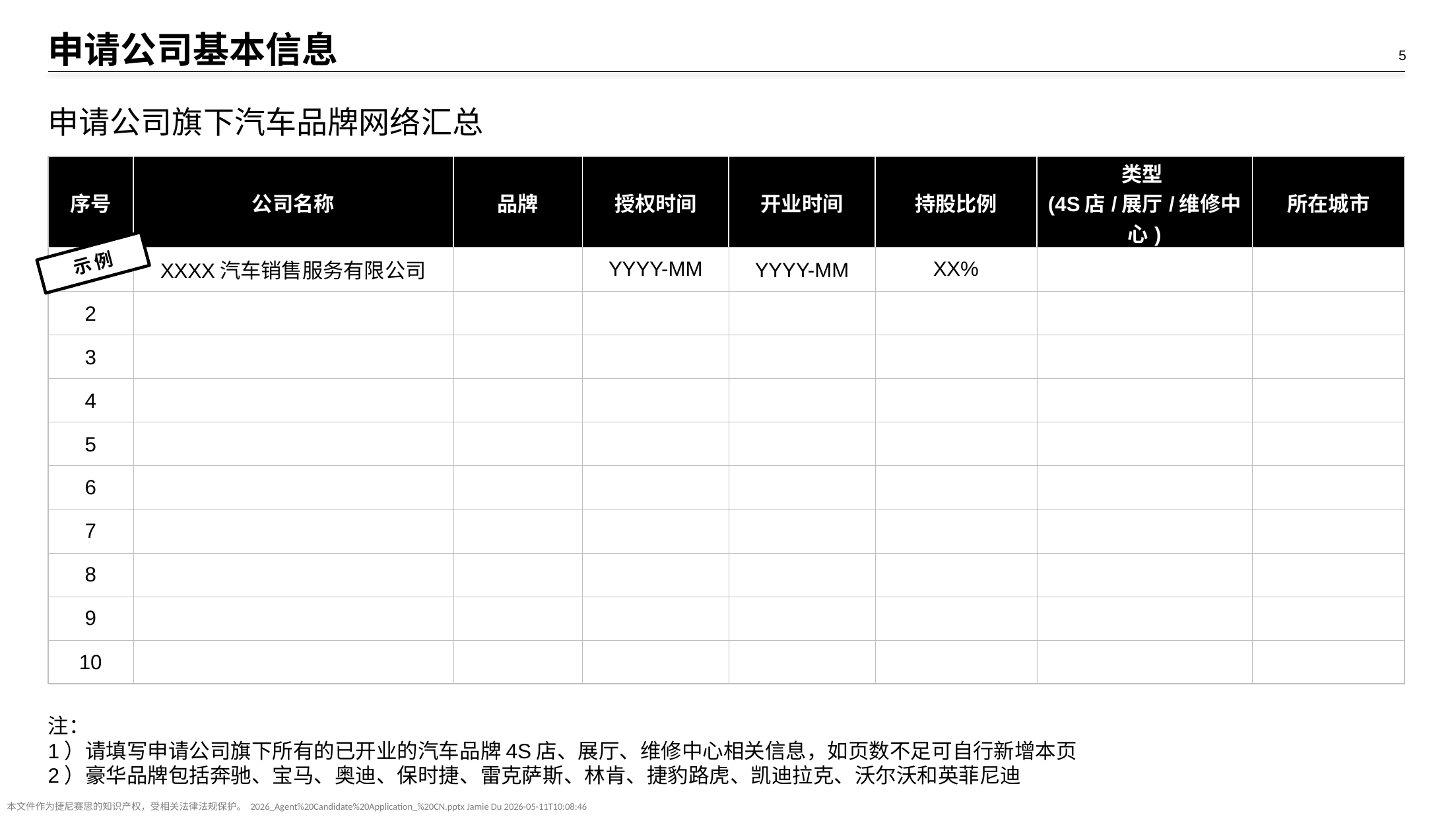

# 申请公司基本信息
申请公司旗下汽车品牌网络汇总
| 序号 | 公司名称 | 品牌 | 授权时间 | 开业时间 | 持股比例 | 类型 (4S店/展厅/维修中心) | 所在城市 |
| --- | --- | --- | --- | --- | --- | --- | --- |
| 1 | XXXX汽车销售服务有限公司 |  | YYYY-MM | YYYY-MM | XX% |  |  |
| 2 |  |  |  |  |  |  |  |
| 3 |  |  |  |  |  |  |  |
| 4 |  |  |  |  |  |  |  |
| 5 |  |  |  |  |  |  |  |
| 6 |  |  |  |  |  |  |  |
| 7 |  |  |  |  |  |  |  |
| 8 |  |  |  |  |  |  |  |
| 9 |  |  |  |  |  |  |  |
| 10 |  |  |  |  |  |  |  |
示 例
注：
1）请填写申请公司旗下所有的已开业的汽车品牌4S店、展厅、维修中心相关信息，如页数不足可自行新增本页
2）豪华品牌包括奔驰、宝马、奥迪、保时捷、雷克萨斯、林肯、捷豹路虎、凯迪拉克、沃尔沃和英菲尼迪